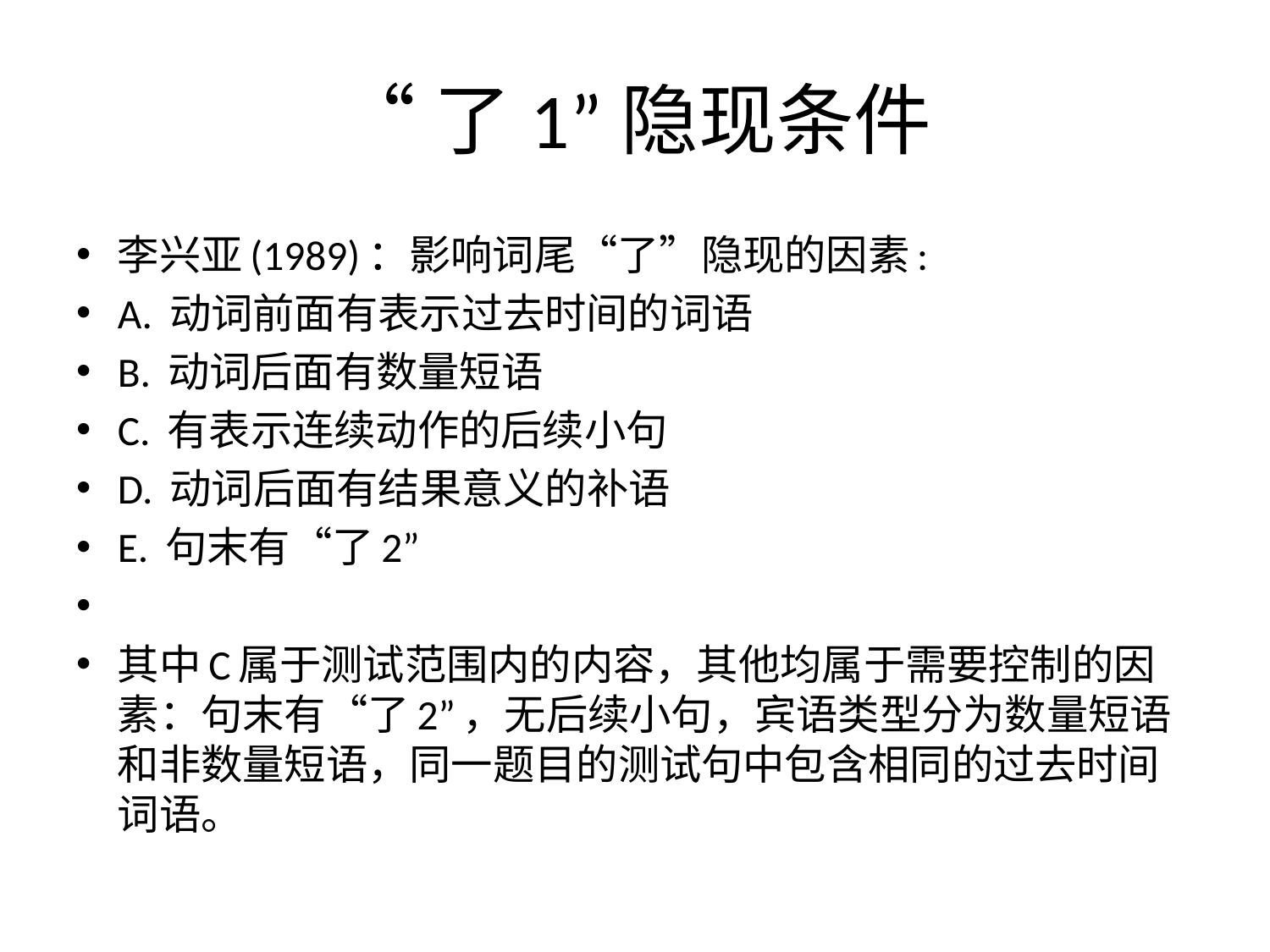

# “了1”隐现条件
李兴亚(1989)：影响词尾“了”隐现的因素:
A. 动词前面有表示过去时间的词语
B. 动词后面有数量短语
C. 有表示连续动作的后续小句
D. 动词后面有结果意义的补语
E. 句末有“了2”

其中C属于测试范围内的内容，其他均属于需要控制的因素：句末有“了2”，无后续小句，宾语类型分为数量短语和非数量短语，同一题目的测试句中包含相同的过去时间词语。